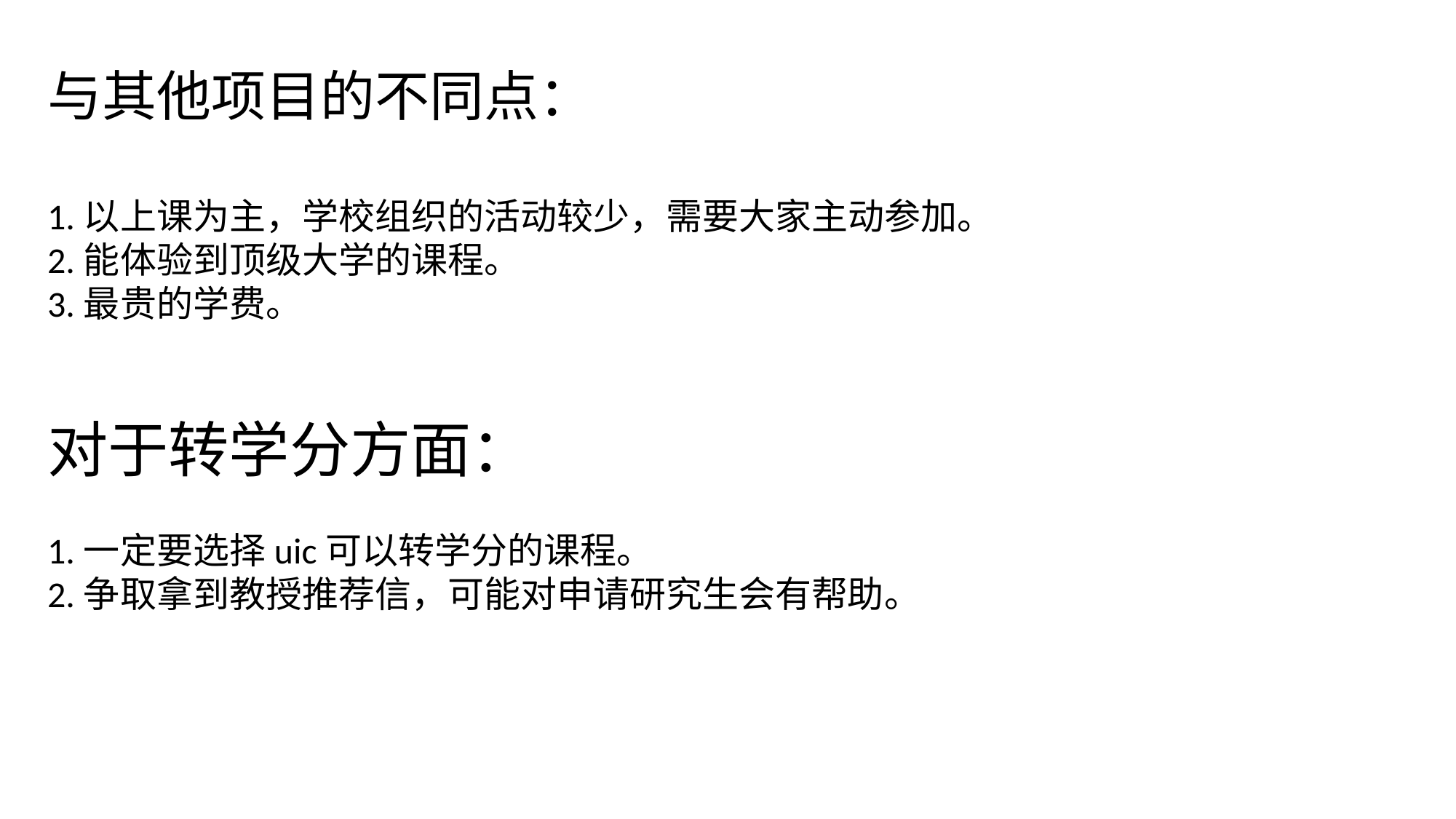

与其他项目的不同点：

1.以上课为主，学校组织的活动较少，需要大家主动参加。
2.能体验到顶级大学的课程。
3.最贵的学费。

对于转学分方面：

1.一定要选择uic可以转学分的课程。
2.争取拿到教授推荐信，可能对申请研究生会有帮助。